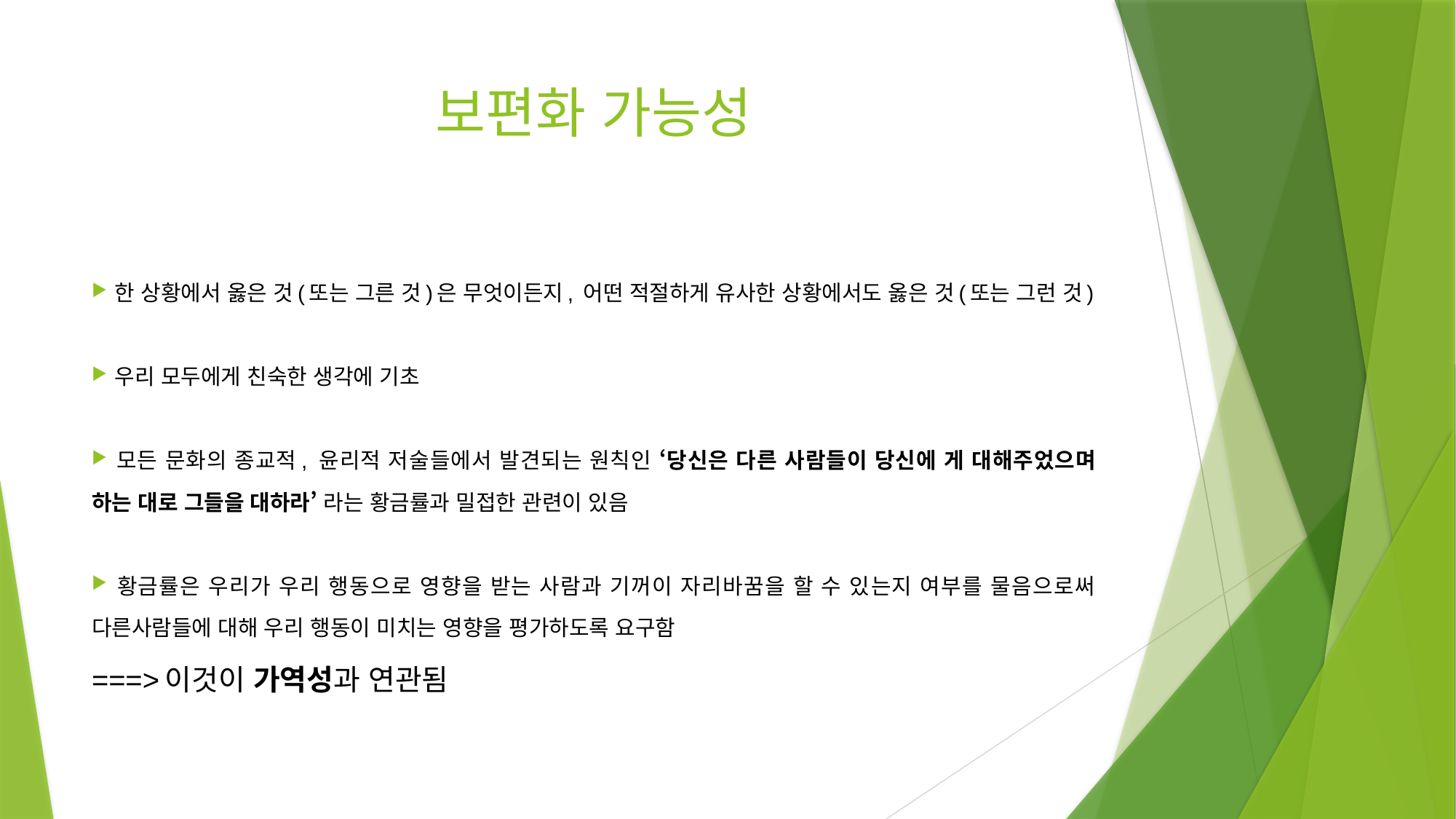

# 보편화 가능성
 한 상황에서 옳은 것(또는 그른 것)은 무엇이든지, 어떤 적절하게 유사한 상황에서도 옳은 것(또는 그런 것)

 우리 모두에게 친숙한 생각에 기초

 모든 문화의 종교적, 윤리적 저술들에서 발견되는 원칙인 ‘당신은 다른 사람들이 당신에 게 대해주었으며 하는 대로 그들을 대하라’ 라는 황금률과 밀접한 관련이 있음

 황금률은 우리가 우리 행동으로 영향을 받는 사람과 기꺼이 자리바꿈을 할 수 있는지 여부를 물음으로써 다른사람들에 대해 우리 행동이 미치는 영향을 평가하도록 요구함
===>이것이 가역성과 연관됨